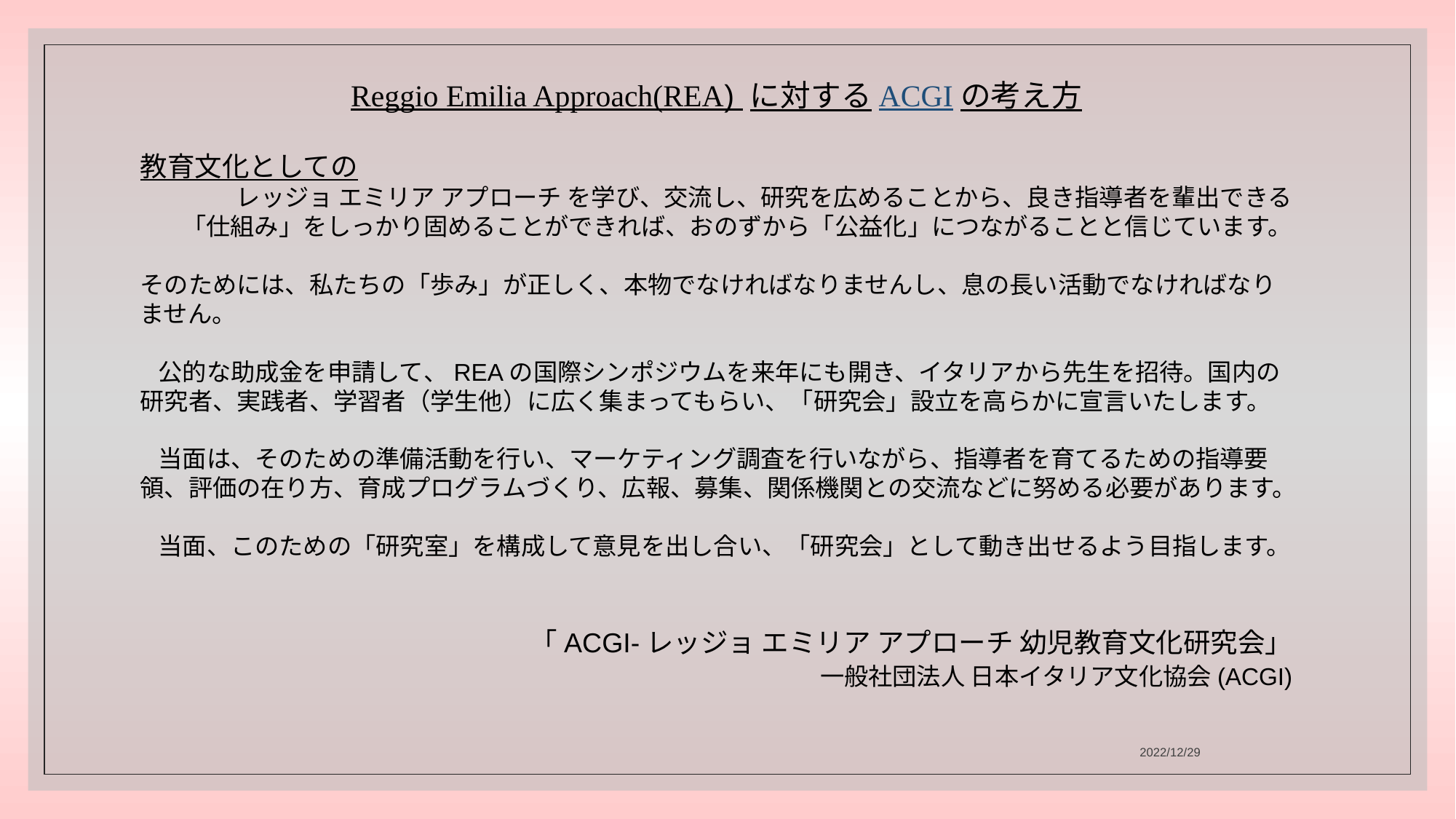

Reggio Emilia Approach(REA) に対するACGIの考え方

教育文化としての
レッジョ エミリア アプローチ を学び、交流し、研究を広めることから、良き指導者を輩出できる
「仕組み」をしっかり固めることができれば、おのずから「公益化」につながることと信じています。

そのためには、私たちの「歩み」が正しく、本物でなければなりませんし、息の長い活動でなければなりません。

公的な助成金を申請して、REAの国際シンポジウムを来年にも開き、イタリアから先生を招待。国内の研究者、実践者、学習者（学生他）に広く集まってもらい、「研究会」設立を高らかに宣言いたします。

当面は、そのための準備活動を行い、マーケティング調査を行いながら、指導者を育てるための指導要領、評価の在り方、育成プログラムづくり、広報、募集、関係機関との交流などに努める必要があります。

当面、このための「研究室」を構成して意見を出し合い、「研究会」として動き出せるよう目指します。

「ACGI-レッジョ エミリア アプローチ 幼児教育文化研究会」
 一般社団法人 日本イタリア文化協会(ACGI)

2022/12/29